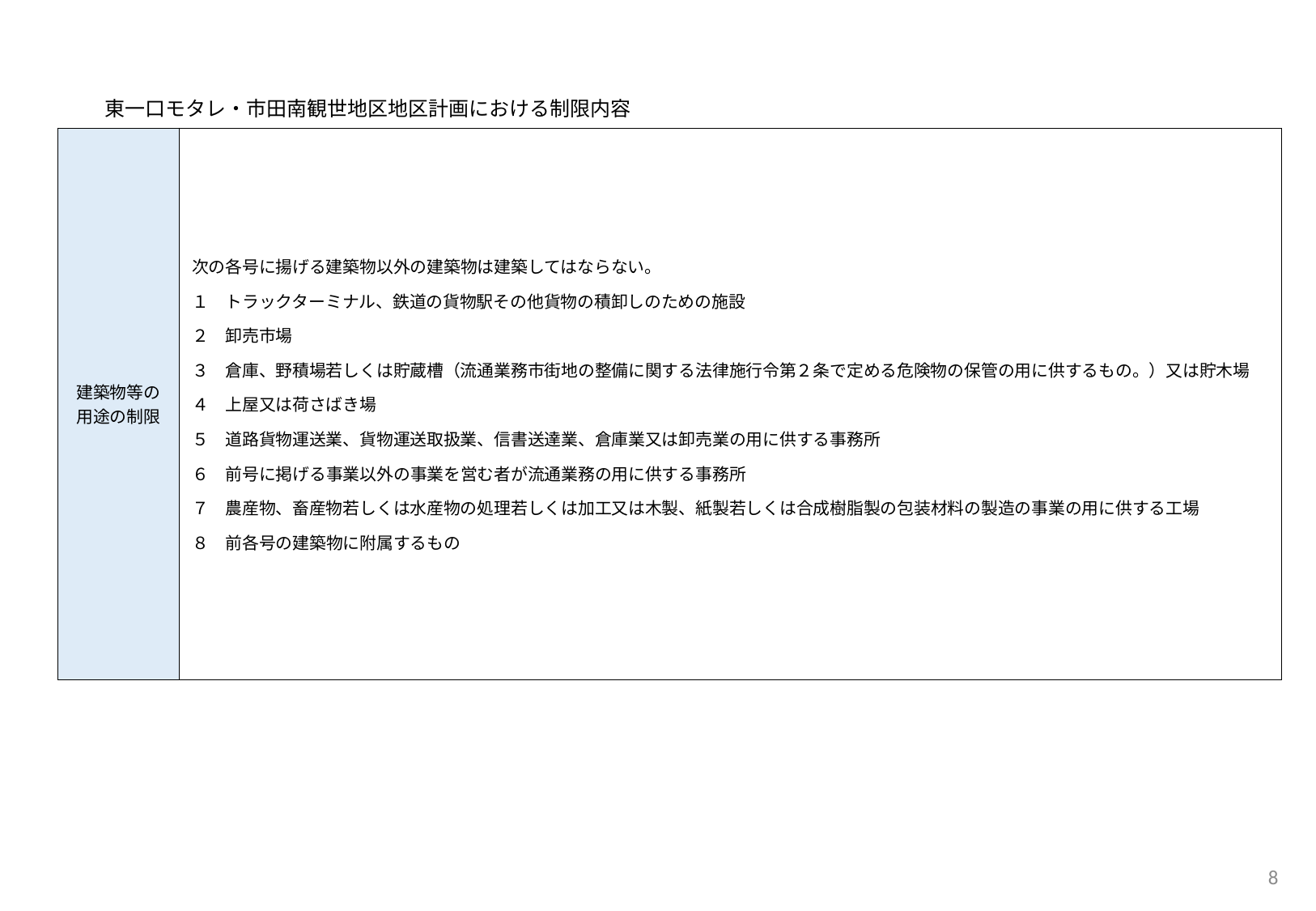

東一口モタレ・市田南観世地区地区計画における制限内容
| 建築物等の 用途の制限 | 次の各号に揚げる建築物以外の建築物は建築してはならない。 １　トラックターミナル、鉄道の貨物駅その他貨物の積卸しのための施設 ２　卸売市場 ３　倉庫、野積場若しくは貯蔵槽（流通業務市街地の整備に関する法律施行令第２条で定める危険物の保管の用に供するもの。）又は貯木場 ４　上屋又は荷さばき場 ５　道路貨物運送業、貨物運送取扱業、信書送達業、倉庫業又は卸売業の用に供する事務所 ６　前号に掲げる事業以外の事業を営む者が流通業務の用に供する事務所 ７　農産物、畜産物若しくは水産物の処理若しくは加工又は木製、紙製若しくは合成樹脂製の包装材料の製造の事業の用に供する工場 ８　前各号の建築物に附属するもの |
| --- | --- |
8